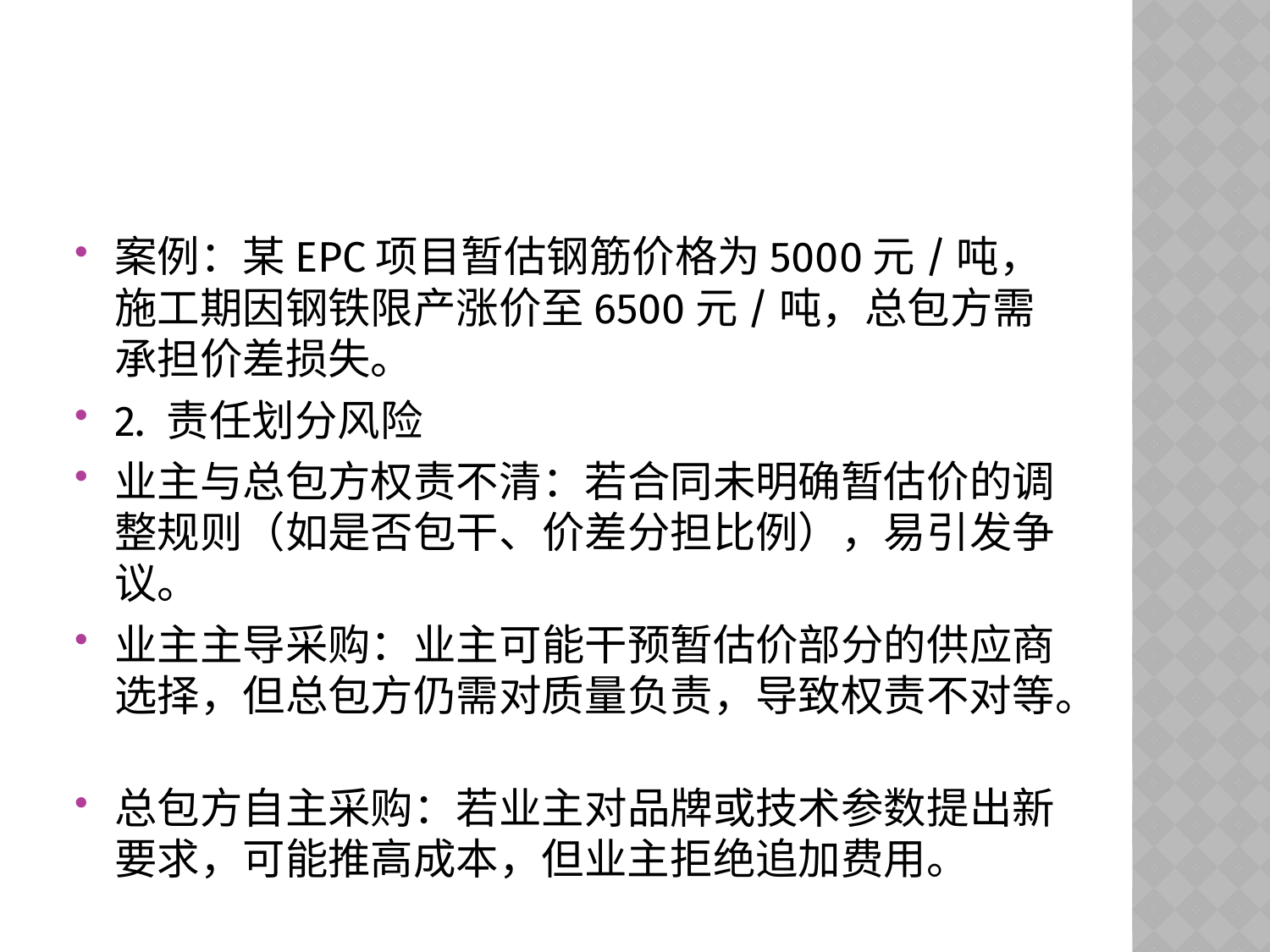

#
案例：某EPC项目暂估钢筋价格为5000元/吨，施工期因钢铁限产涨价至6500元/吨，总包方需承担价差损失。
2. 责任划分风险
业主与总包方权责不清：若合同未明确暂估价的调整规则（如是否包干、价差分担比例），易引发争议。
业主主导采购：业主可能干预暂估价部分的供应商选择，但总包方仍需对质量负责，导致权责不对等。
总包方自主采购：若业主对品牌或技术参数提出新要求，可能推高成本，但业主拒绝追加费用。